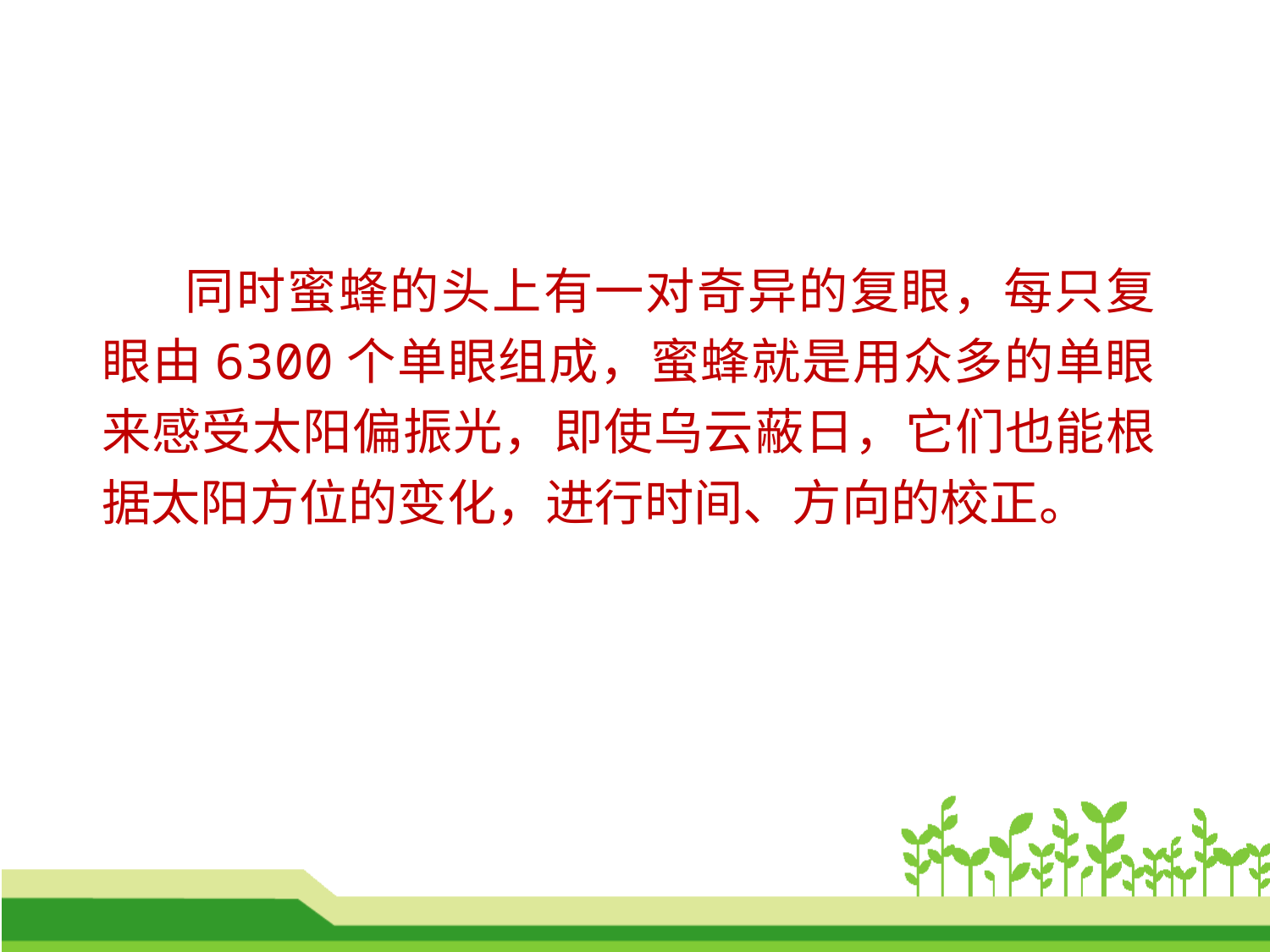

同时蜜蜂的头上有一对奇异的复眼，每只复眼由6300个单眼组成，蜜蜂就是用众多的单眼来感受太阳偏振光，即使乌云蔽日，它们也能根据太阳方位的变化，进行时间、方向的校正。